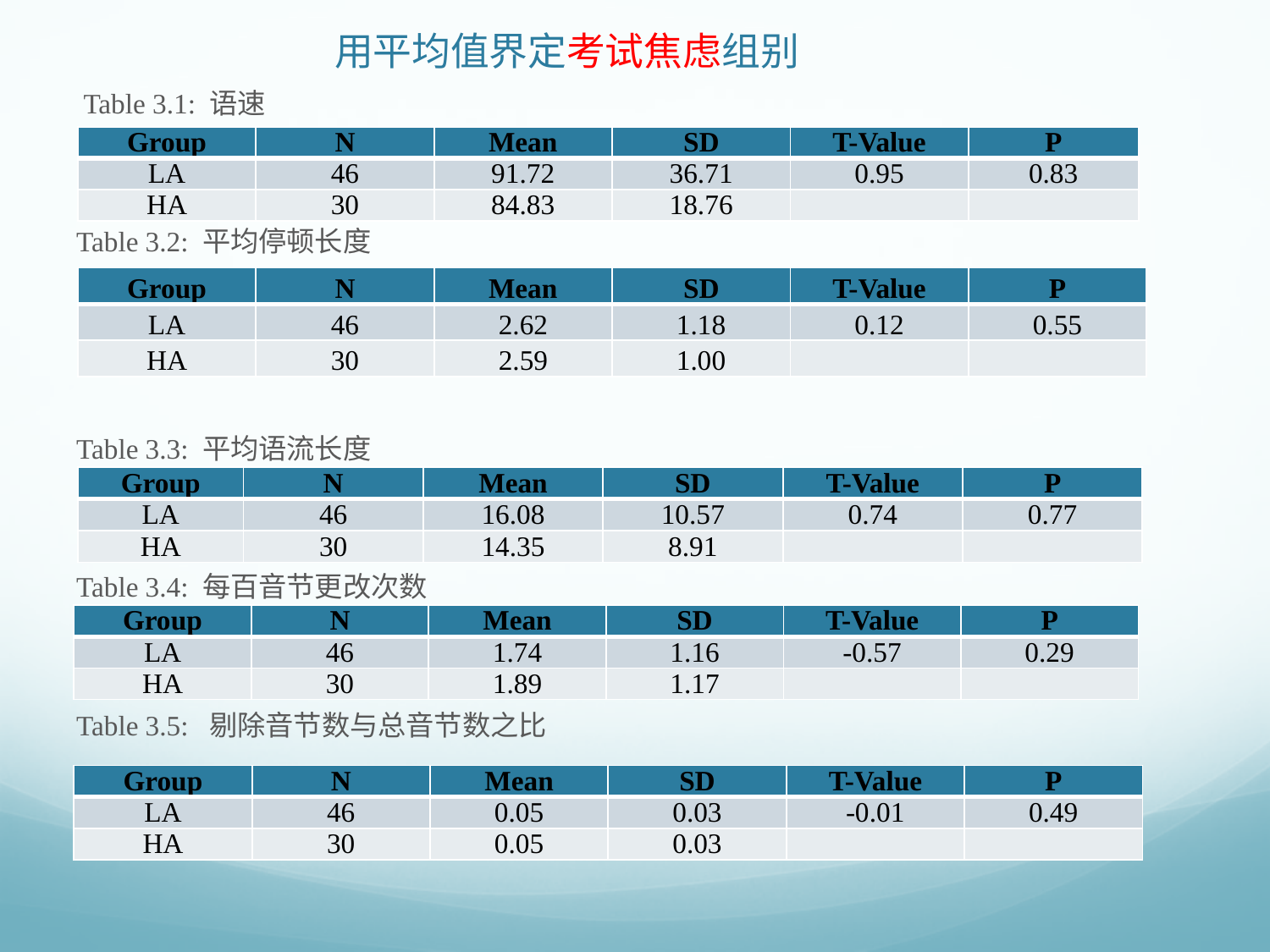

# 用平均值界定考试焦虑组别
       Table 3.1: 语速

      Table 3.2: 平均停顿长度

      Table 3.3: 平均语流长度

      Table 3.4: 每百音节更改次数

      Table 3.5:  剔除音节数与总音节数之比

| Group | N | Mean | SD | T-Value | P |
| --- | --- | --- | --- | --- | --- |
| LA | 46 | 91.72 | 36.71 | 0.95 | 0.83 |
| HA | 30 | 84.83 | 18.76 |  |  |
| Group | N | Mean | SD | T-Value | P |
| --- | --- | --- | --- | --- | --- |
| LA | 46 | 2.62 | 1.18 | 0.12 | 0.55 |
| HA | 30 | 2.59 | 1.00 |  |  |
| Group | N | Mean | SD | T-Value | P |
| --- | --- | --- | --- | --- | --- |
| LA | 46 | 16.08 | 10.57 | 0.74 | 0.77 |
| HA | 30 | 14.35 | 8.91 |  |  |
| Group | N | Mean | SD | T-Value | P |
| --- | --- | --- | --- | --- | --- |
| LA | 46 | 1.74 | 1.16 | -0.57 | 0.29 |
| HA | 30 | 1.89 | 1.17 |  |  |
| Group | N | Mean | SD | T-Value | P |
| --- | --- | --- | --- | --- | --- |
| LA | 46 | 0.05 | 0.03 | -0.01 | 0.49 |
| HA | 30 | 0.05 | 0.03 |  |  |